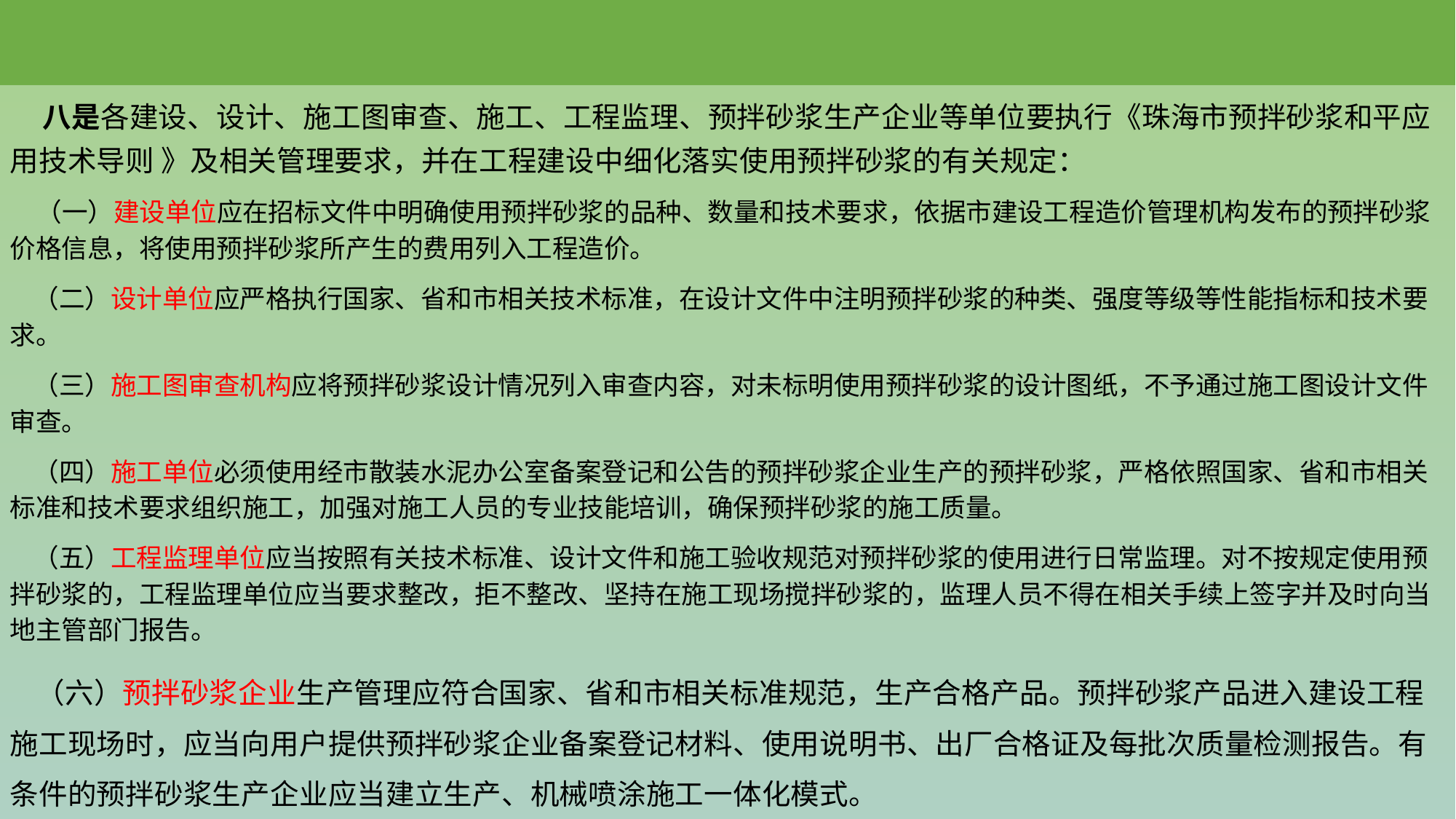

#
    八是各建设、设计、施工图审查、施工、工程监理、预拌砂浆生产企业等单位要执行《珠海市预拌砂浆和平应用技术导则 》及相关管理要求，并在工程建设中细化落实使用预拌砂浆的有关规定：
   （一）建设单位应在招标文件中明确使用预拌砂浆的品种、数量和技术要求，依据市建设工程造价管理机构发布的预拌砂浆价格信息，将使用预拌砂浆所产生的费用列入工程造价。
   （二）设计单位应严格执行国家、省和市相关技术标准，在设计文件中注明预拌砂浆的种类、强度等级等性能指标和技术要求。
   （三）施工图审查机构应将预拌砂浆设计情况列入审查内容，对未标明使用预拌砂浆的设计图纸，不予通过施工图设计文件审查。
   （四）施工单位必须使用经市散装水泥办公室备案登记和公告的预拌砂浆企业生产的预拌砂浆，严格依照国家、省和市相关标准和技术要求组织施工，加强对施工人员的专业技能培训，确保预拌砂浆的施工质量。
   （五）工程监理单位应当按照有关技术标准、设计文件和施工验收规范对预拌砂浆的使用进行日常监理。对不按规定使用预拌砂浆的，工程监理单位应当要求整改，拒不整改、坚持在施工现场搅拌砂浆的，监理人员不得在相关手续上签字并及时向当地主管部门报告。
   （六）预拌砂浆企业生产管理应符合国家、省和市相关标准规范，生产合格产品。预拌砂浆产品进入建设工程施工现场时，应当向用户提供预拌砂浆企业备案登记材料、使用说明书、出厂合格证及每批次质量检测报告。有条件的预拌砂浆生产企业应当建立生产、机械喷涂施工一体化模式。